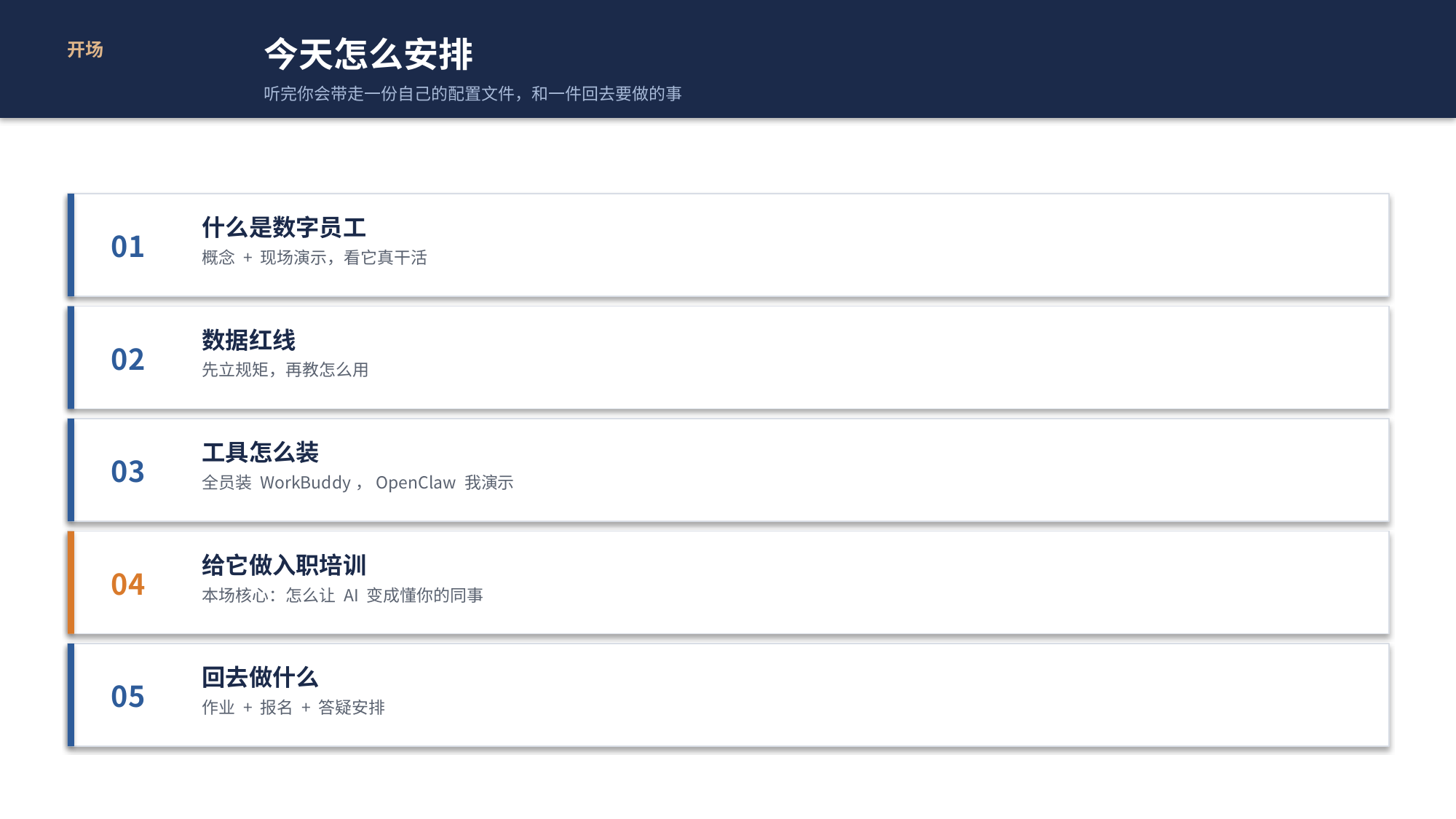

今天怎么安排
听完你会带走一份自己的配置文件，和一件回去要做的事
开场

什么是数字员工
概念 + 现场演示，看它真干活
01

数据红线
先立规矩，再教怎么用
02

工具怎么装
全员装 WorkBuddy，OpenClaw 我演示
03

给它做入职培训
本场核心：怎么让 AI 变成懂你的同事
04

回去做什么
作业 + 报名 + 答疑安排
05